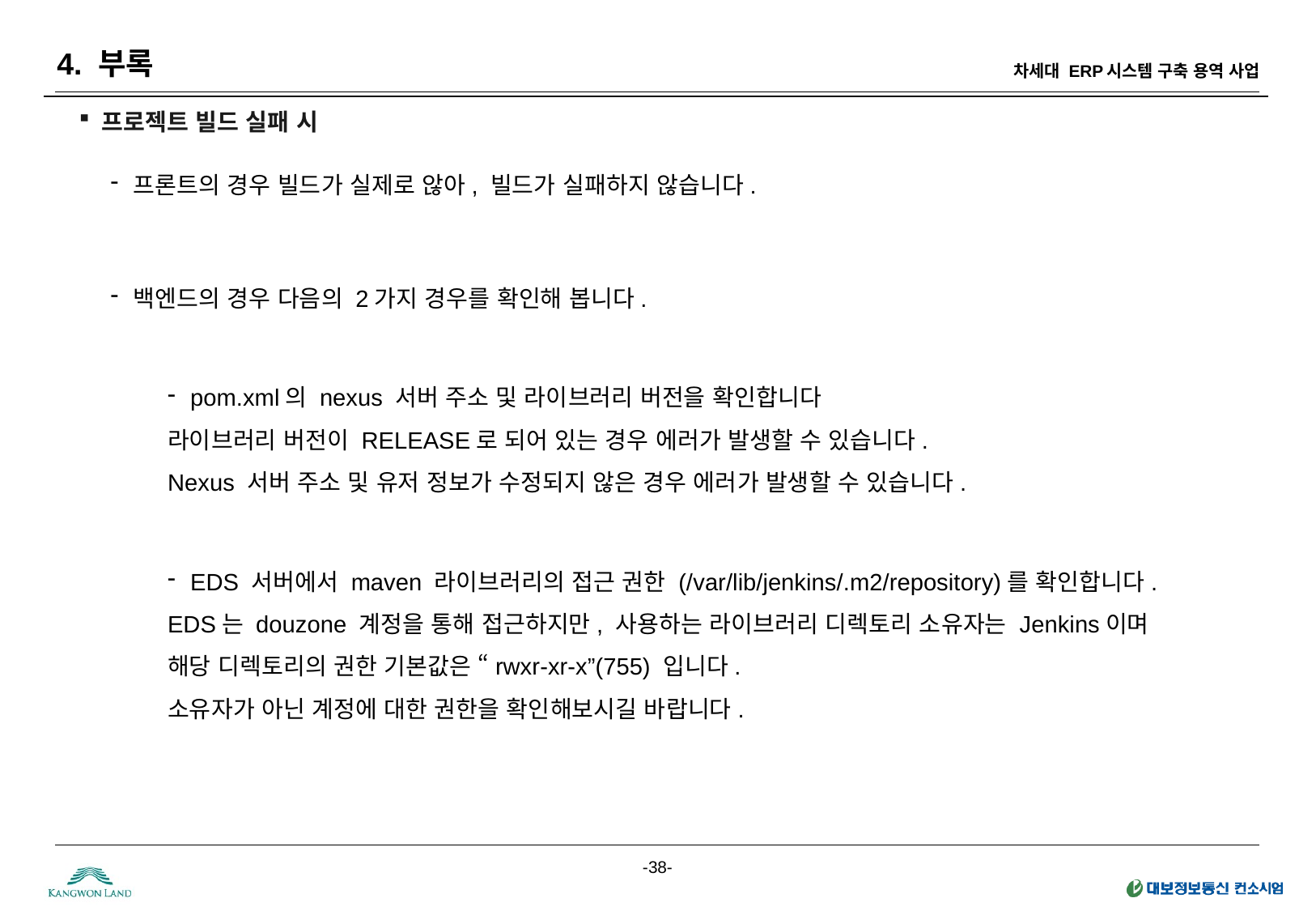

4. 부록
프로젝트 빌드 실패 시

프론트의 경우 빌드가 실제로 않아, 빌드가 실패하지 않습니다.

백엔드의 경우 다음의 2가지 경우를 확인해 봅니다.

pom.xml의 nexus 서버 주소 및 라이브러리 버전을 확인합니다
라이브러리 버전이 RELEASE로 되어 있는 경우 에러가 발생할 수 있습니다.
Nexus 서버 주소 및 유저 정보가 수정되지 않은 경우 에러가 발생할 수 있습니다.

EDS 서버에서 maven 라이브러리의 접근 권한 (/var/lib/jenkins/.m2/repository)를 확인합니다.
EDS는 douzone 계정을 통해 접근하지만, 사용하는 라이브러리 디렉토리 소유자는 Jenkins이며
해당 디렉토리의 권한 기본값은 “rwxr-xr-x”(755) 입니다.
소유자가 아닌 계정에 대한 권한을 확인해보시길 바랍니다.